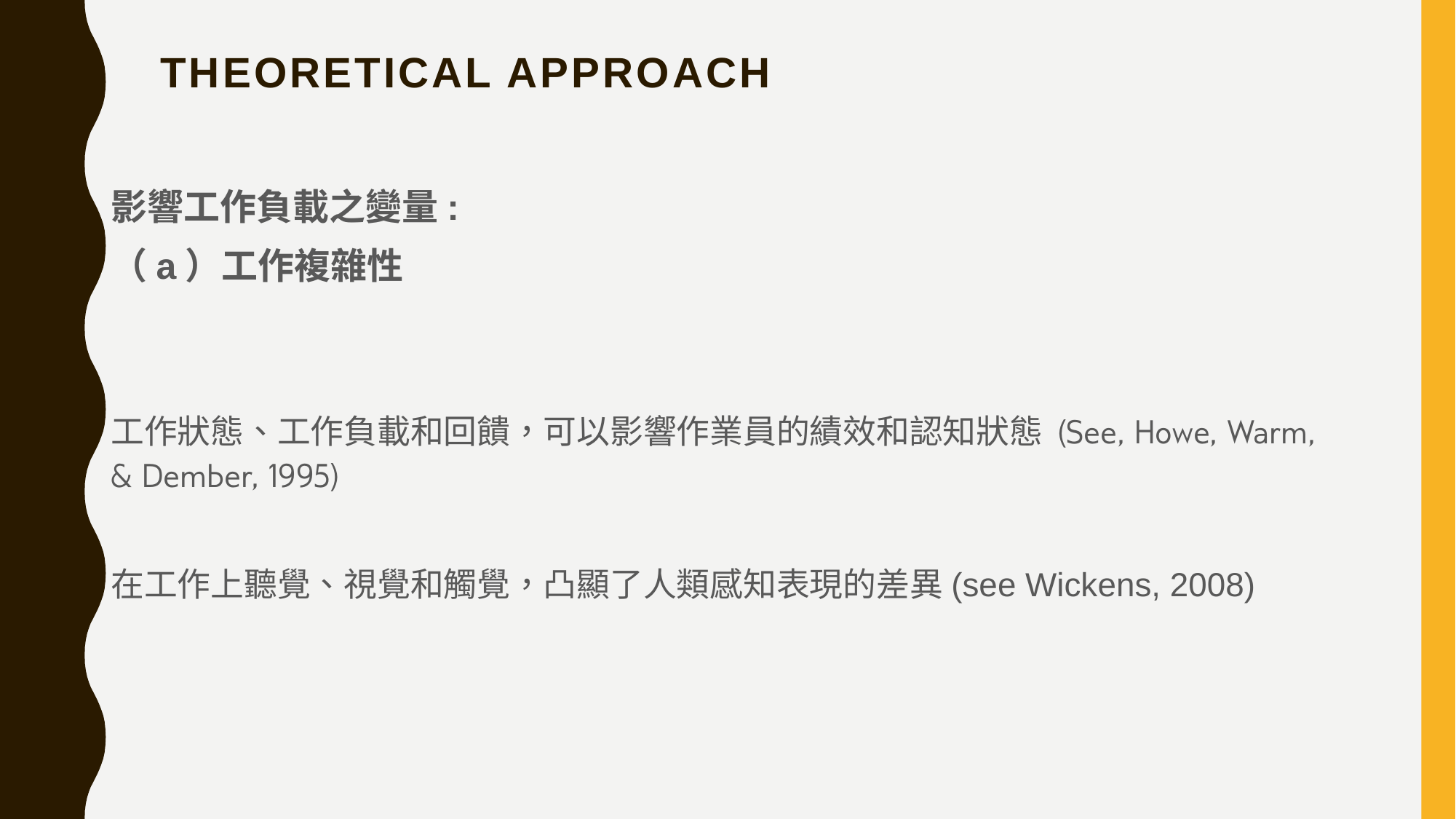

# Theoretical Approach
影響工作負載之變量:
（a）工作複雜性

工作狀態、工作負載和回饋，可以影響作業員的績效和認知狀態 (See, Howe, Warm, & Dember, 1995)

在工作上聽覺、視覺和觸覺，凸顯了人類感知表現的差異(see Wickens, 2008)